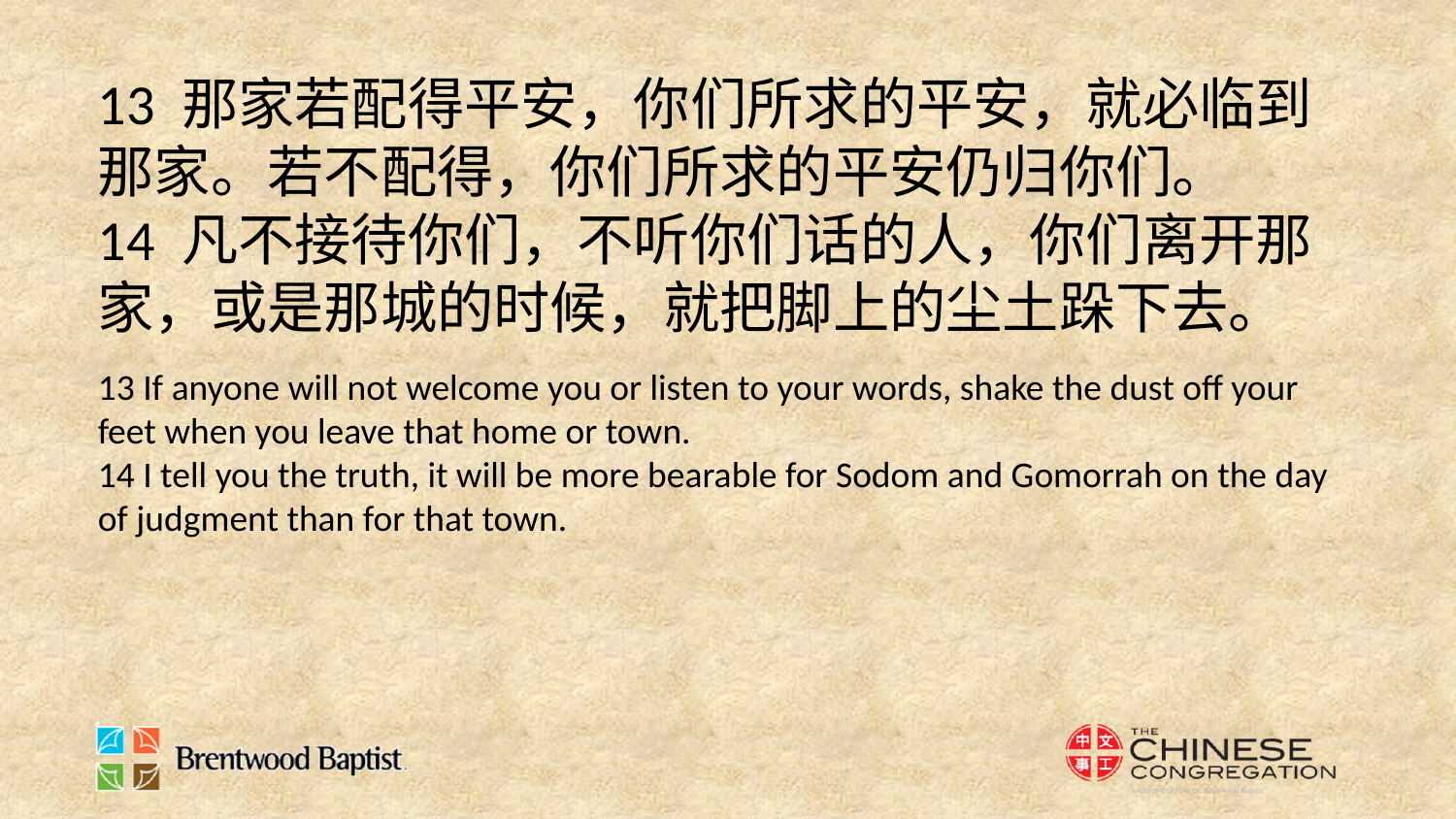

13 那家若配得平安，你们所求的平安，就必临到那家。若不配得，你们所求的平安仍归你们。
14 凡不接待你们，不听你们话的人，你们离开那家，或是那城的时候，就把脚上的尘土跺下去。

13 If anyone will not welcome you or listen to your words, shake the dust off your feet when you leave that home or town.
14 I tell you the truth, it will be more bearable for Sodom and Gomorrah on the day of judgment than for that town.